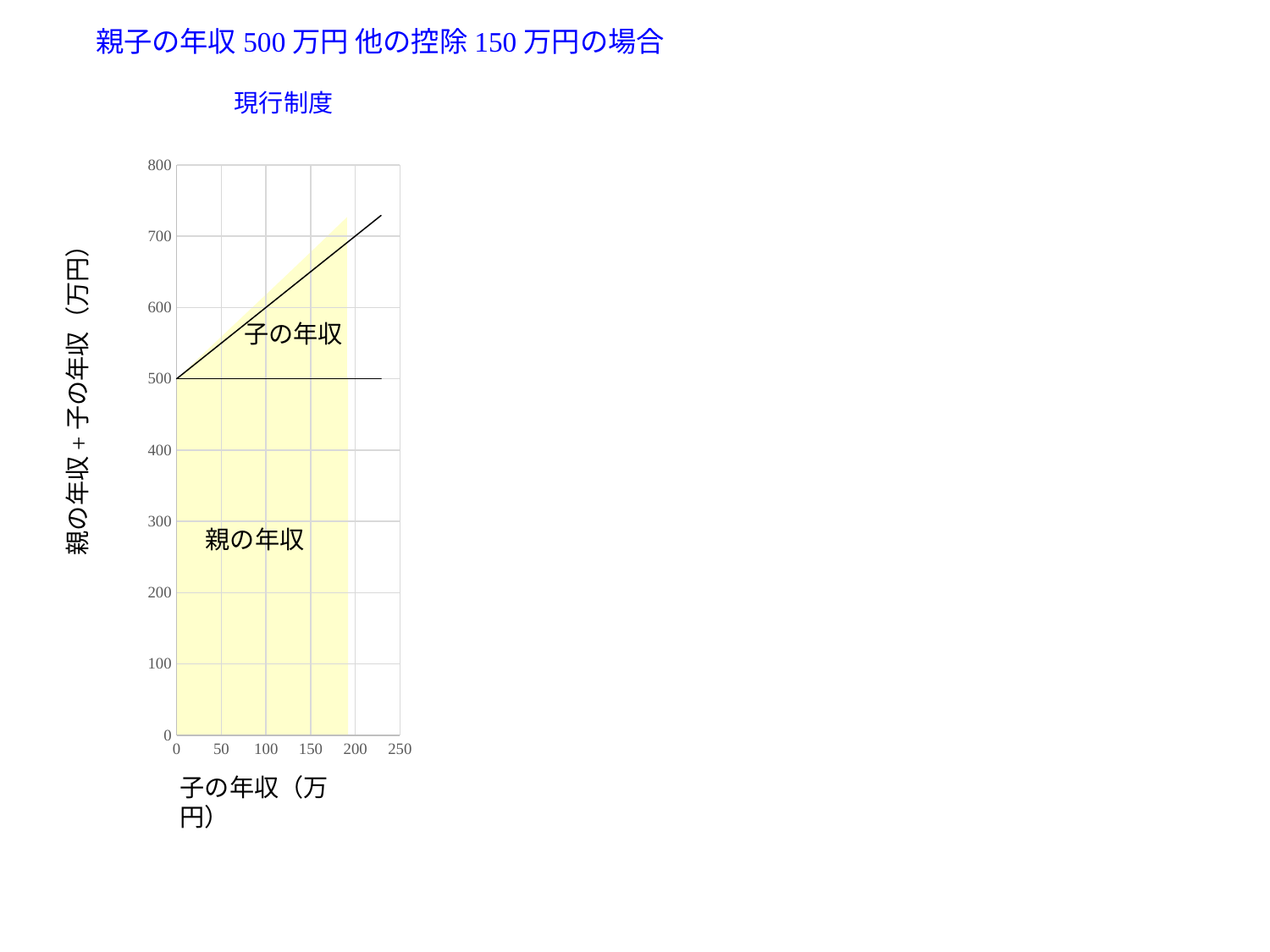

親子の年収500万円 他の控除150万円の場合
現行制度

### Chart

| Category |  |  |
|---|---|---|
子の年収
親の年収+子の年収（万円）

親の年収
子の年収（万円）